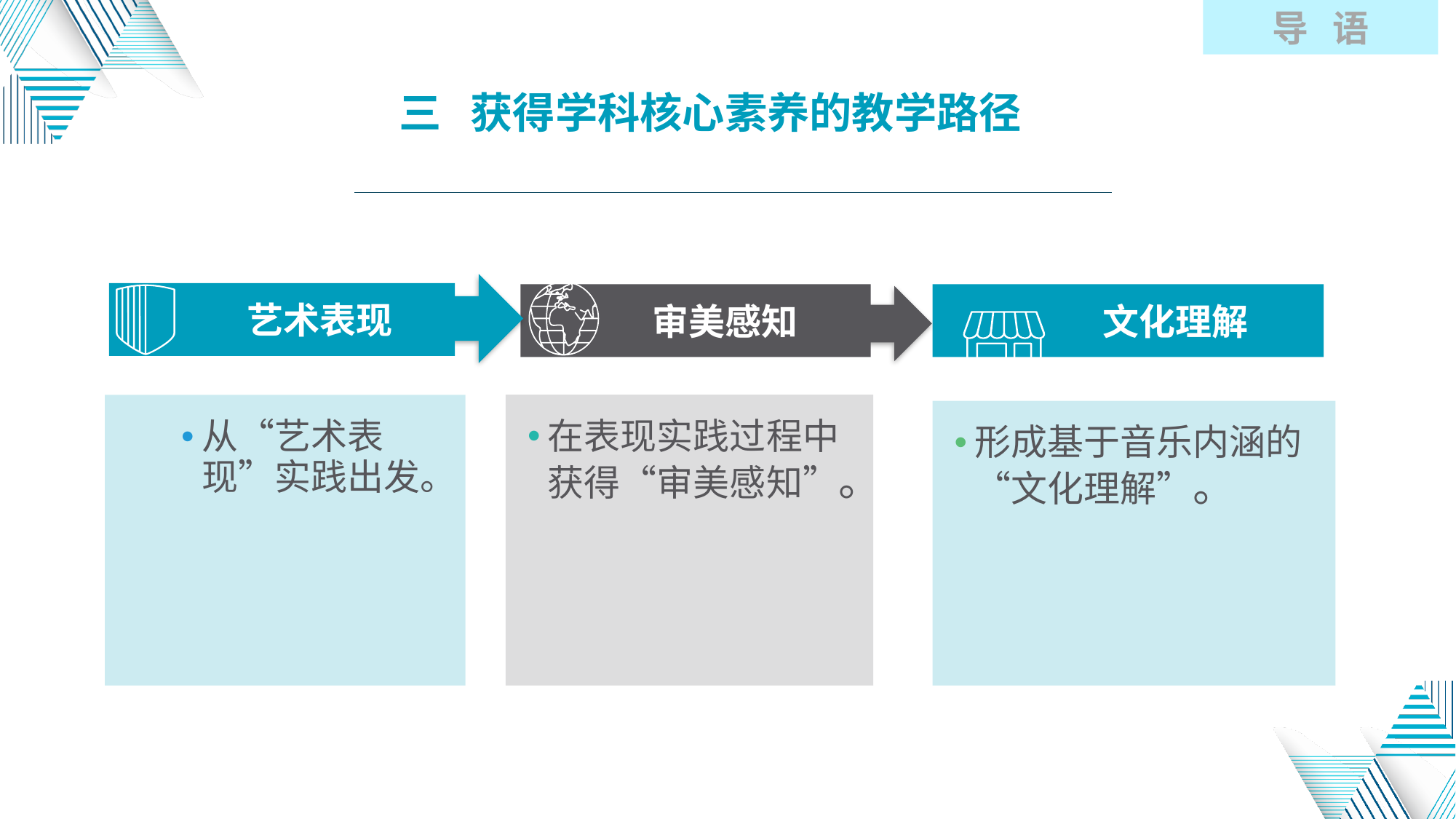

导   语
三   获得学科核心素养的教学路径

艺术表现

从“艺术表现”实践出发。

审美感知

在表现实践过程中获得“审美感知”。
文化理解

形成基于音乐内涵的“文化理解”。